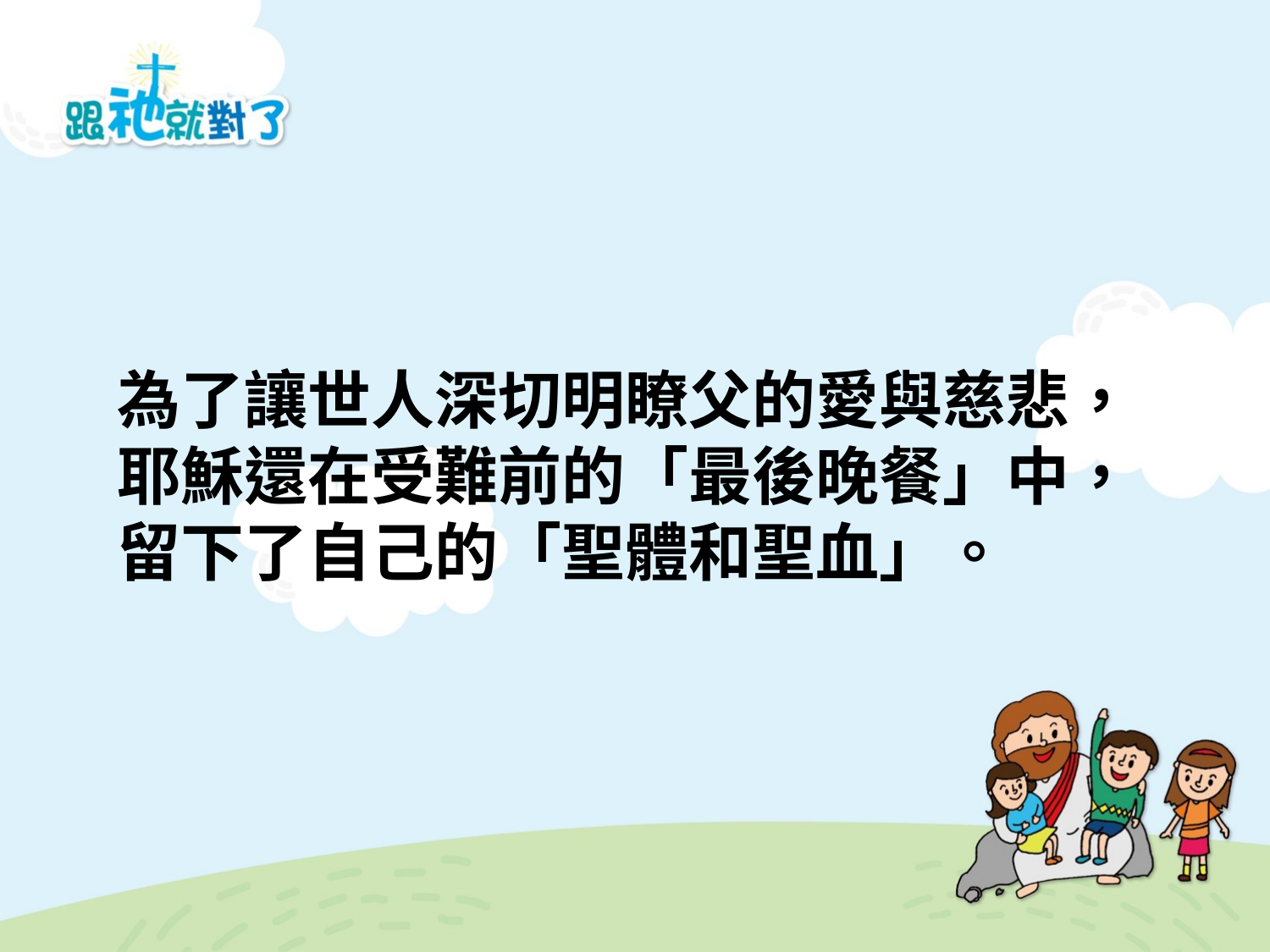

為了讓世人深切明瞭父的愛與慈悲，耶穌還在受難前的「最後晚餐」中，留下了自己的「聖體和聖血」。